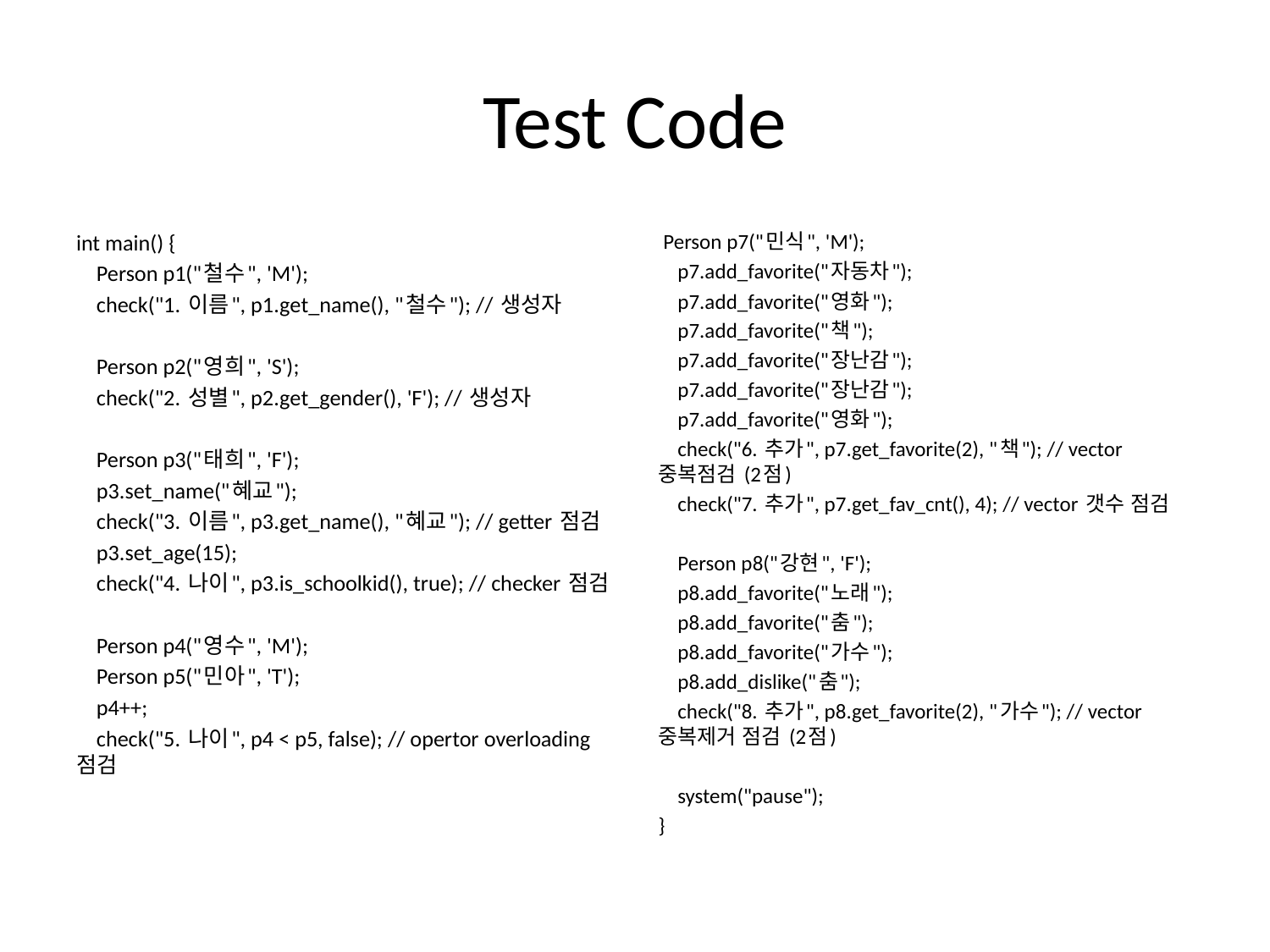

# Test Code
int main() {
    Person p1("철수", 'M');
    check("1. 이름", p1.get_name(), "철수"); // 생성자

    Person p2("영희", 'S');
    check("2. 성별", p2.get_gender(), 'F'); // 생성자

    Person p3("태희", 'F');
    p3.set_name("혜교");
    check("3. 이름", p3.get_name(), "혜교"); // getter 점검
    p3.set_age(15);
    check("4. 나이", p3.is_schoolkid(), true); // checker 점검

    Person p4("영수", 'M');
    Person p5("민아", 'T');
    p4++;
    check("5. 나이", p4 < p5, false); // opertor overloading 점검

 Person p7("민식", 'M');
    p7.add_favorite("자동차");
    p7.add_favorite("영화");
    p7.add_favorite("책");
    p7.add_favorite("장난감");
    p7.add_favorite("장난감");
    p7.add_favorite("영화");
    check("6. 추가", p7.get_favorite(2), "책"); // vector 중복점검 (2점)
    check("7. 추가", p7.get_fav_cnt(), 4); // vector 갯수 점검

    Person p8("강현", 'F');
    p8.add_favorite("노래");
    p8.add_favorite("춤");
    p8.add_favorite("가수");
    p8.add_dislike("춤");
    check("8. 추가", p8.get_favorite(2), "가수"); // vector 중복제거 점검 (2점)

    system("pause");
}